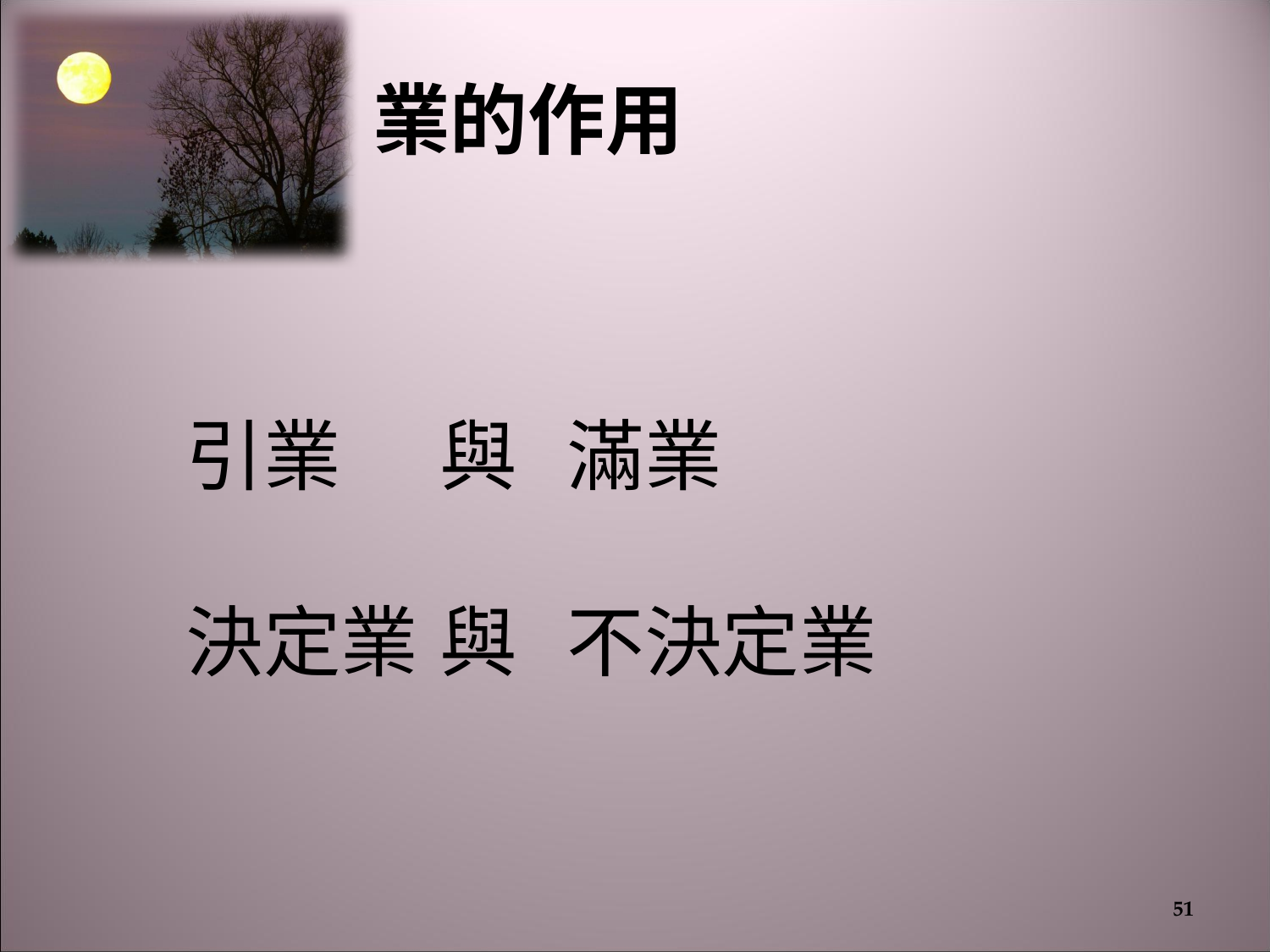

# 業的作用
	引業 	與 	滿業
	決定業 	與	不決定業
51